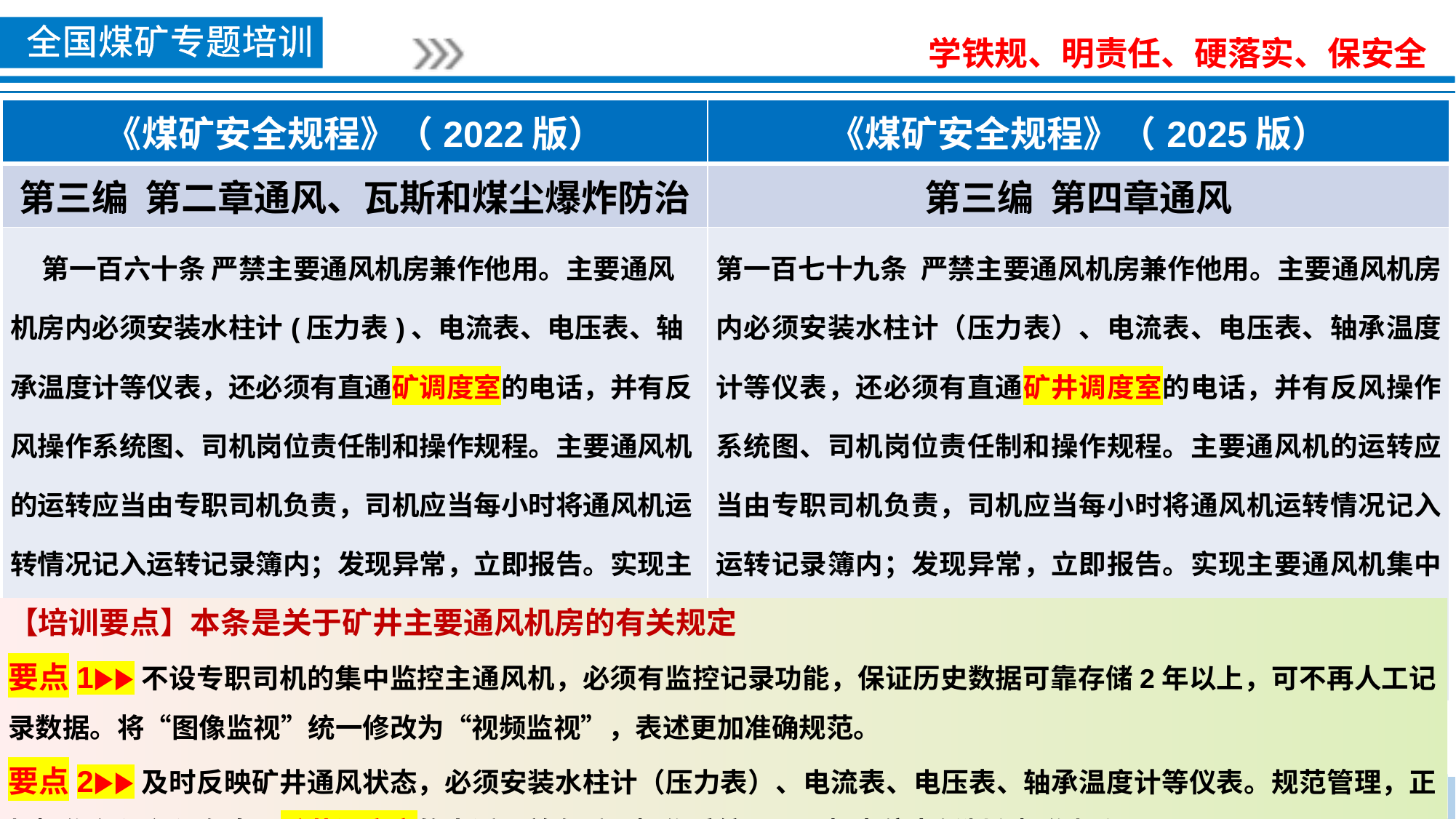

| 《煤矿安全规程》（2022版） | 《煤矿安全规程》（2025版） |
| --- | --- |
| 第三编 第二章通风、瓦斯和煤尘爆炸防治 | 第三编 第四章通风 |
| 第一百六十条 严禁主要通风机房兼作他用。主要通风机房内必须安装水柱计(压力表)、电流表、电压表、轴承温度计等仪表，还必须有直通矿调度室的电话，并有反风操作系统图、司机岗位责任制和操作规程。主要通风机的运转应当由专职司机负责，司机应当每小时将通风机运转情况记入运转记录簿内；发现异常，立即报告。实现主要通风机集中监控、图像监视的主要通风机房可不设专职司机，但必须实行巡检制度。 | 第一百七十九条 严禁主要通风机房兼作他用。主要通风机房内必须安装水柱计（压力表）、电流表、电压表、轴承温度计等仪表，还必须有直通矿井调度室的电话，并有反风操作系统图、司机岗位责任制和操作规程。主要通风机的运转应当由专职司机负责，司机应当每小时将通风机运转情况记入运转记录簿内；发现异常，立即报告。实现主要通风机集中监控、视频监视的主要通风机房可不设专职司机，但必须实行巡检制度，具有监控记录功能，数据至少保存2年。 |
【培训要点】本条是关于矿井主要通风机房的有关规定
要点1▶▶不设专职司机的集中监控主通风机，必须有监控记录功能，保证历史数据可靠存储2年以上，可不再人工记录数据。将“图像监视”统一修改为“视频监视”，表述更加准确规范。
要点2▶▶及时反映矿井通风状态，必须安装水柱计（压力表）、电流表、电压表、轴承温度计等仪表。规范管理，正规操作必须必须有直通矿井调度室的电话，并有反风操作系统图、司机岗位责任制和操作规程。
要点3▶▶主要通风机的运转应当由专职司机负责：专项培训，专业素质，规范操作，研判风险，应急及时，处置迅速，责任明确
要点4▶▶记录通风机每小时的运转情况：及时发现异常，事故追溯预防，预测超前维护，优化风机运行，责任明确到位，决策数据支持